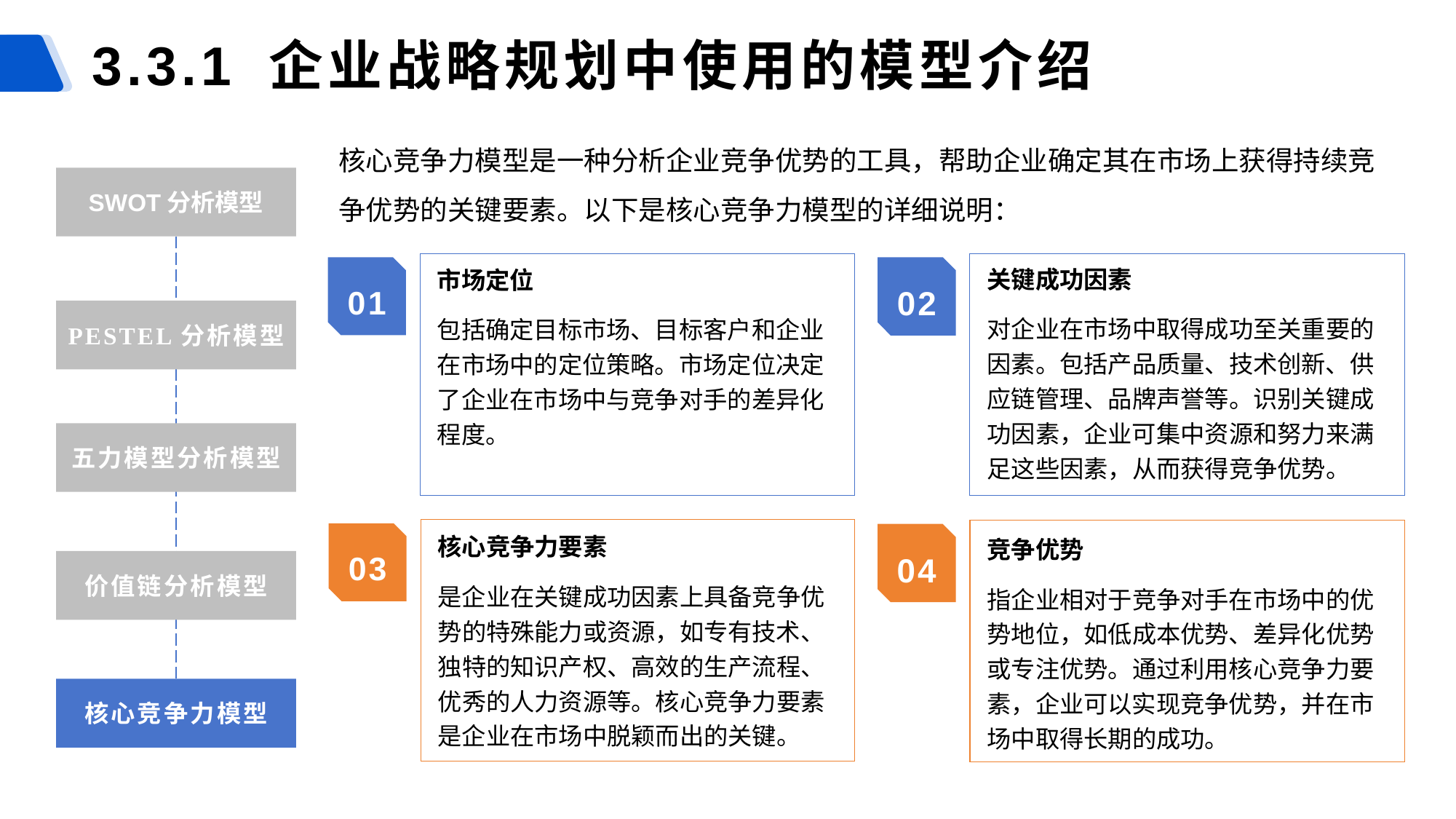

3.3.1 企业战略规划中使用的模型介绍
核心竞争力模型是一种分析企业竞争优势的工具，帮助企业确定其在市场上获得持续竞争优势的关键要素。以下是核心竞争力模型的详细说明：
SWOT分析模型
关键成功因素
对企业在市场中取得成功至关重要的因素。包括产品质量、技术创新、供应链管理、品牌声誉等。识别关键成功因素，企业可集中资源和努力来满足这些因素，从而获得竞争优势。

市场定位
包括确定目标市场、目标客户和企业在市场中的定位策略。市场定位决定了企业在市场中与竞争对手的差异化程度。

01
02
PESTEL分析模型
五力模型分析模型

核心竞争力要素
是企业在关键成功因素上具备竞争优势的特殊能力或资源，如专有技术、独特的知识产权、高效的生产流程、优秀的人力资源等。核心竞争力要素是企业在市场中脱颖而出的关键。

竞争优势
指企业相对于竞争对手在市场中的优势地位，如低成本优势、差异化优势或专注优势。通过利用核心竞争力要素，企业可以实现竞争优势，并在市场中取得长期的成功。

03
04
价值链分析模型
核心竞争力模型